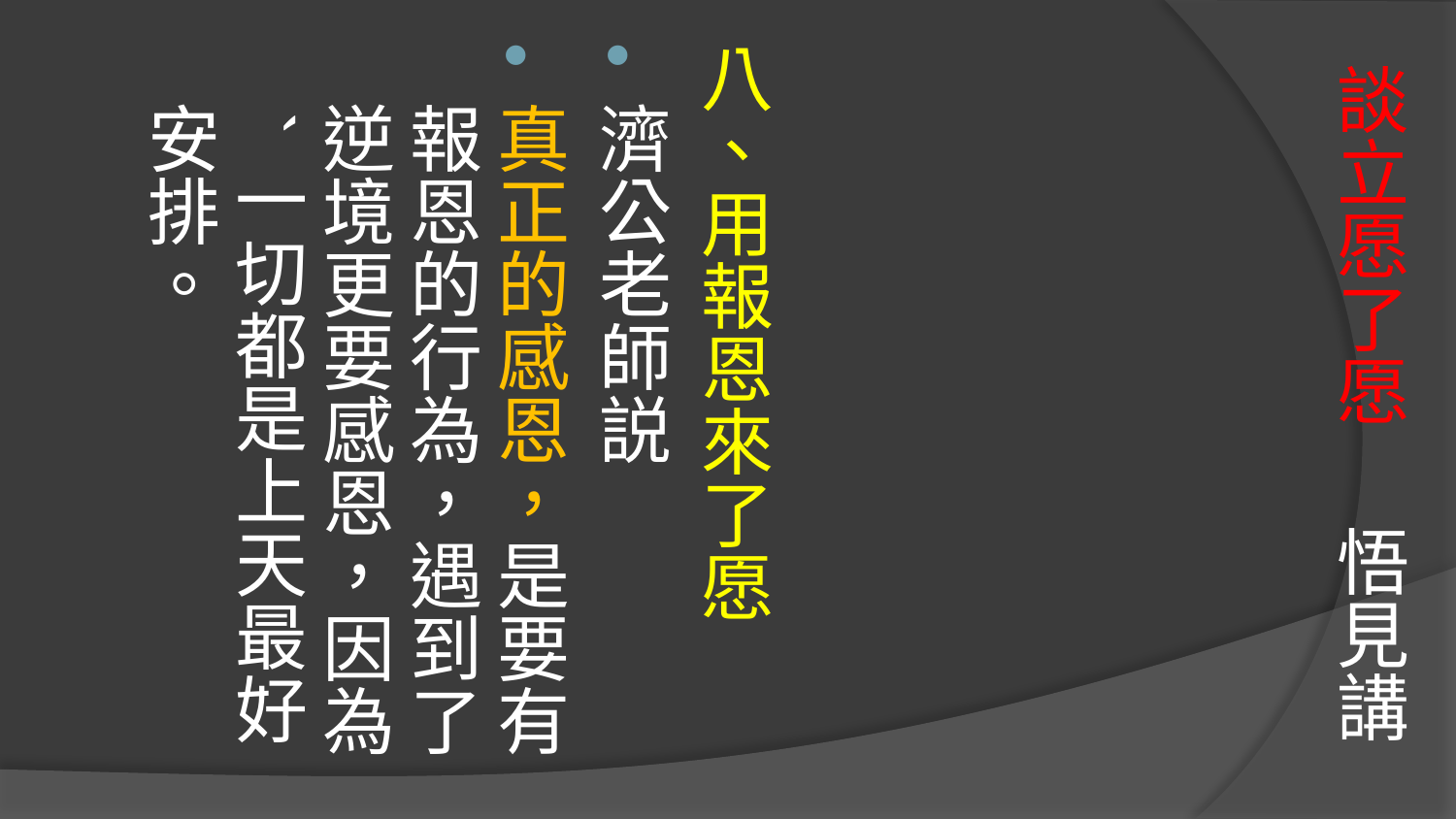

# 談立愿了愿      悟見講
八、用報恩來了愿
濟公老師説
真正的感恩，是要有報恩的行為，遇到了逆境更要感恩，因為`一切都是上天最好安排。